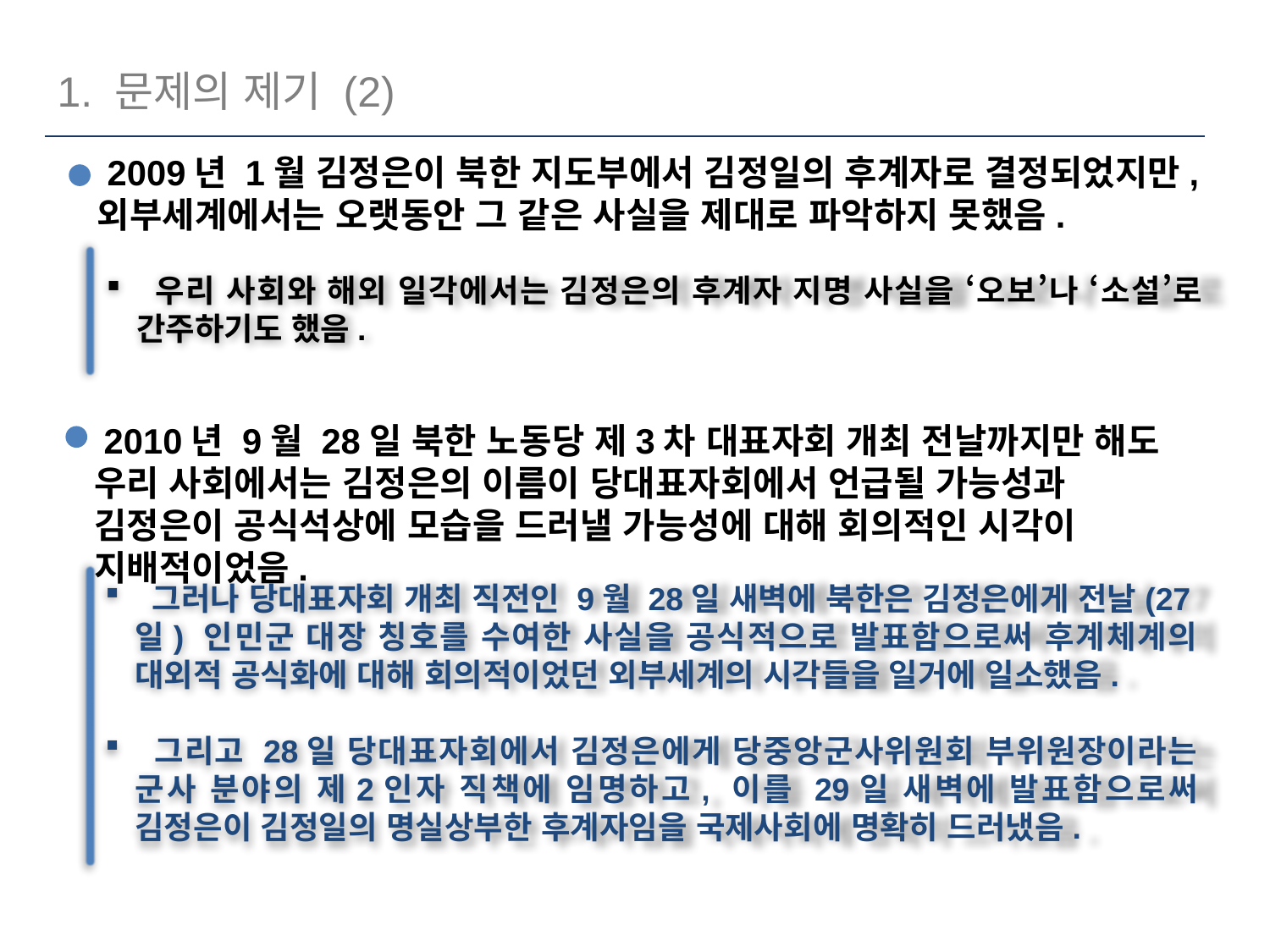

1. 문제의 제기 (2)
 2009년 1월 김정은이 북한 지도부에서 김정일의 후계자로 결정되었지만, 외부세계에서는 오랫동안 그 같은 사실을 제대로 파악하지 못했음.

 우리 사회와 해외 일각에서는 김정은의 후계자 지명 사실을 ‘오보’나 ‘소설’로 간주하기도 했음.
 2010년 9월 28일 북한 노동당 제3차 대표자회 개최 전날까지만 해도 우리 사회에서는 김정은의 이름이 당대표자회에서 언급될 가능성과 김정은이 공식석상에 모습을 드러낼 가능성에 대해 회의적인 시각이 지배적이었음.

 그러나 당대표자회 개최 직전인 9월 28일 새벽에 북한은 김정은에게 전날(27일) 인민군 대장 칭호를 수여한 사실을 공식적으로 발표함으로써 후계체계의 대외적 공식화에 대해 회의적이었던 외부세계의 시각들을 일거에 일소했음.

 그리고 28일 당대표자회에서 김정은에게 당중앙군사위원회 부위원장이라는 군사 분야의 제2인자 직책에 임명하고, 이를 29일 새벽에 발표함으로써 김정은이 김정일의 명실상부한 후계자임을 국제사회에 명확히 드러냈음.